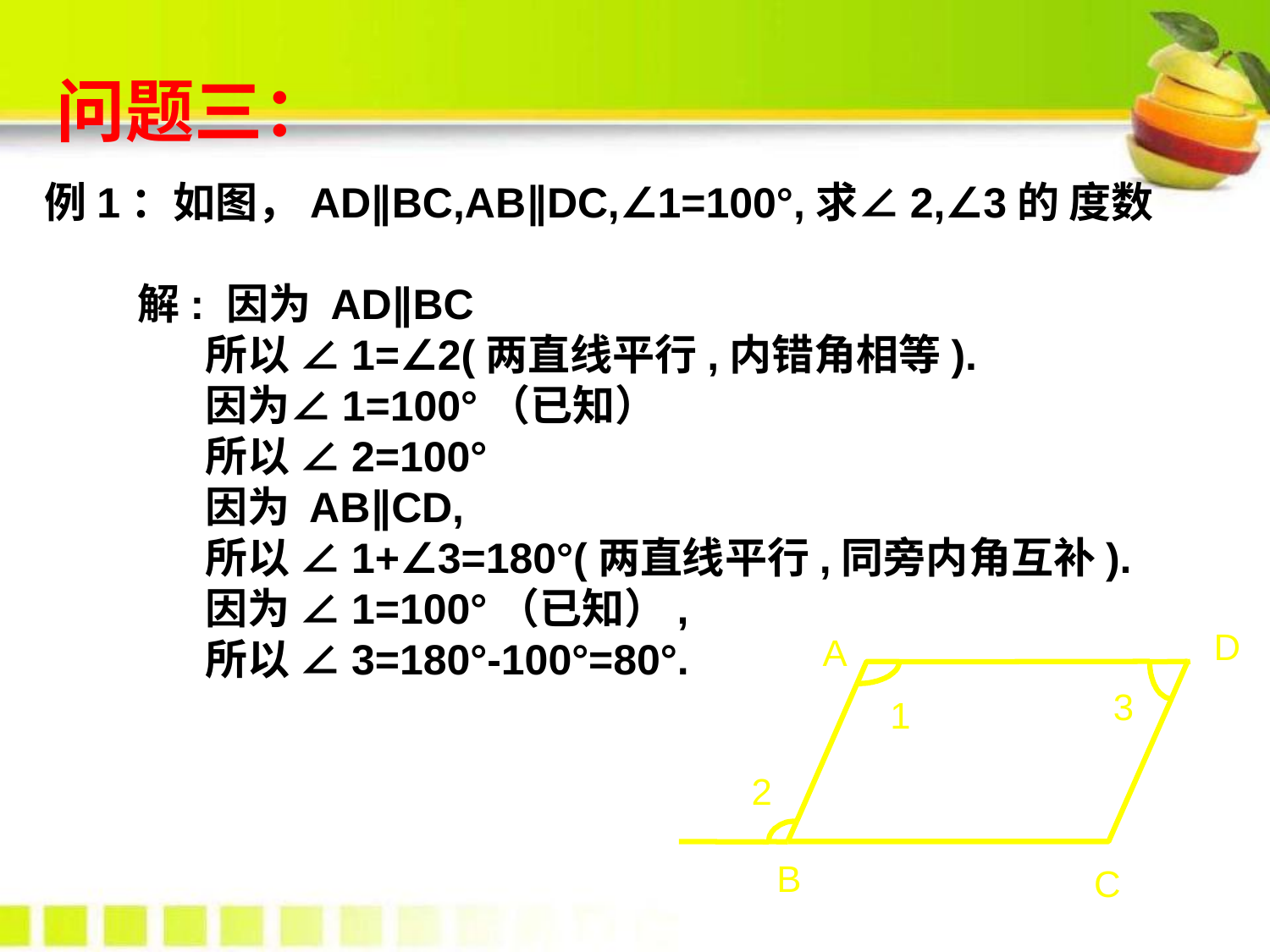

问题三：
例1：如图，AD∥BC,AB∥DC,∠1=100°,求∠2,∠3的 度数
解: 因为 AD∥BC
      所以 ∠1=∠2(两直线平行,内错角相等).
      因为∠1=100°（已知）
      所以 ∠2=100°
      因为 AB∥CD,
      所以 ∠1+∠3=180°(两直线平行,同旁内角互补).
      因为 ∠1=100°（已知）,
      所以 ∠3=180°-100°=80°.
D
A

3

1

2

B
C